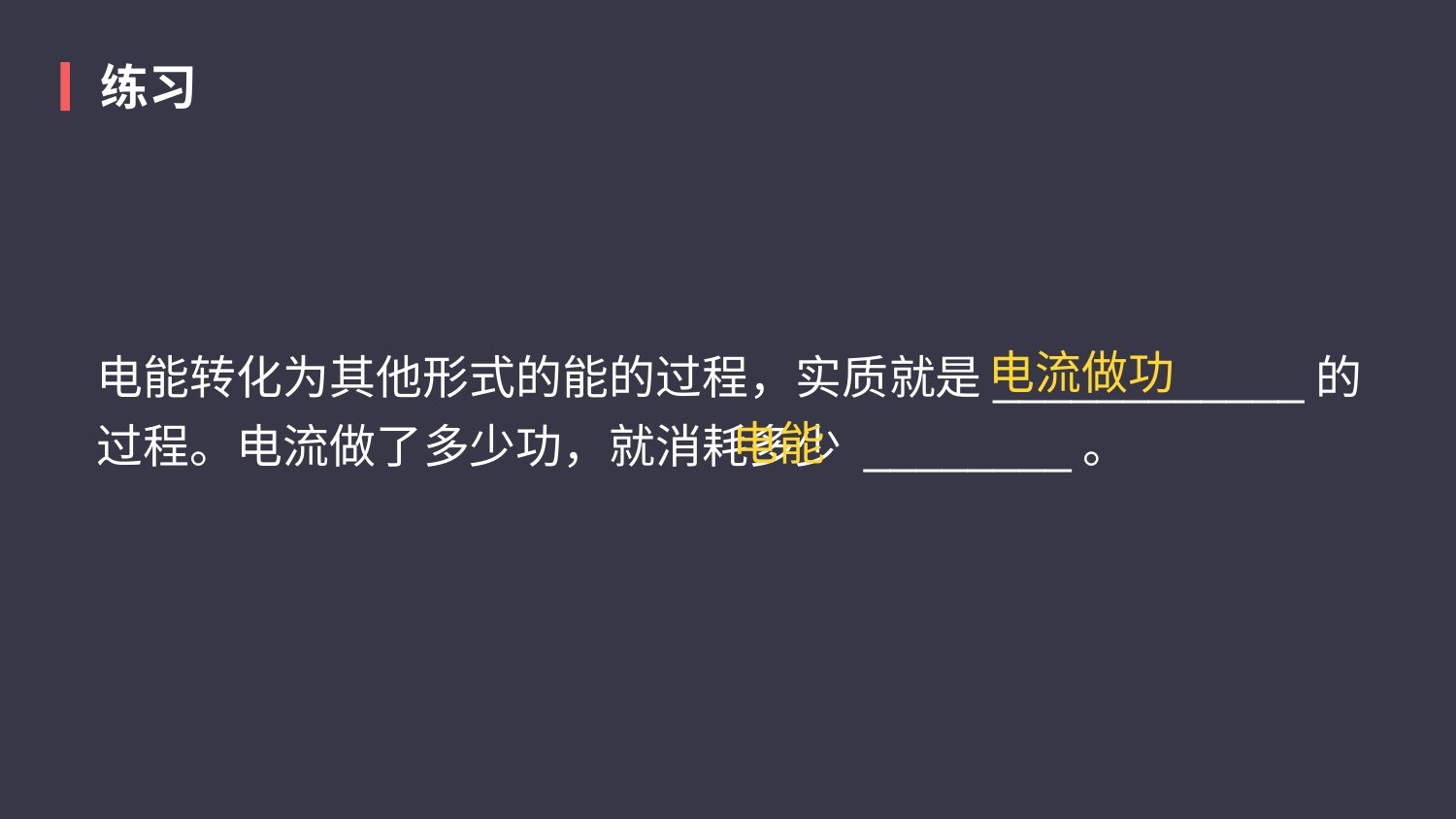

练习

电流做功
电能转化为其他形式的能的过程，实质就是____________的过程。电流做了多少功，就消耗多少 ________。
电能